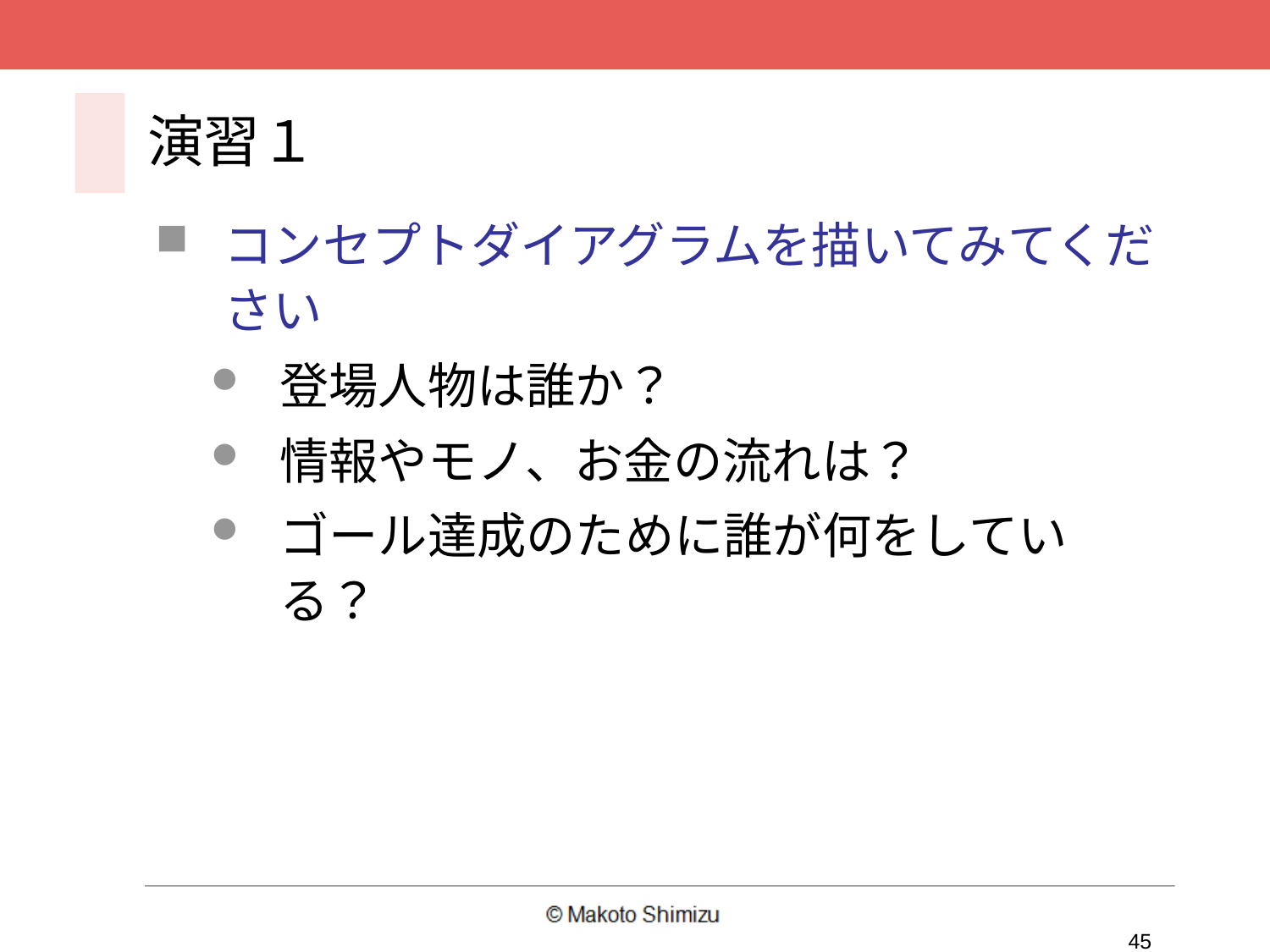

演習１
コンセプトダイアグラムを描いてみてください
登場人物は誰か？
情報やモノ、お金の流れは？
ゴール達成のために誰が何をしている？